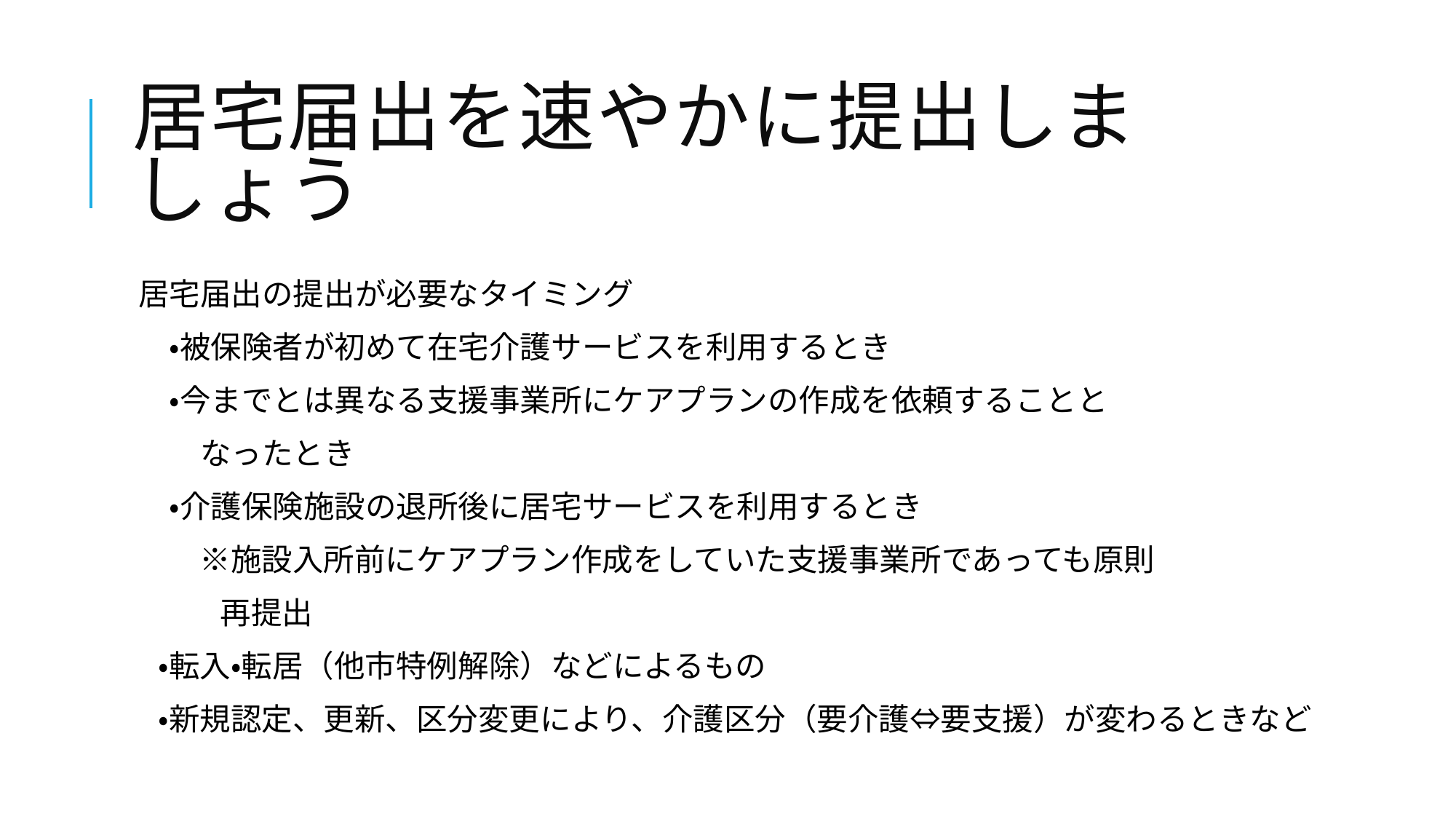

# 居宅届出を速やかに提出しましょう
居宅届出の提出が必要なタイミング
　・被保険者が初めて在宅介護サービスを利用するとき
　・今までとは異なる支援事業所にケアプランの作成を依頼することと
　　なったとき
　・介護保険施設の退所後に居宅サービスを利用するとき
     　※施設入所前にケアプラン作成をしていた支援事業所であっても原則
　　　再提出
　・転入・転居（他市特例解除）などによるもの
　・新規認定、更新、区分変更により、介護区分（要介護⇔要支援）が変わるときなど